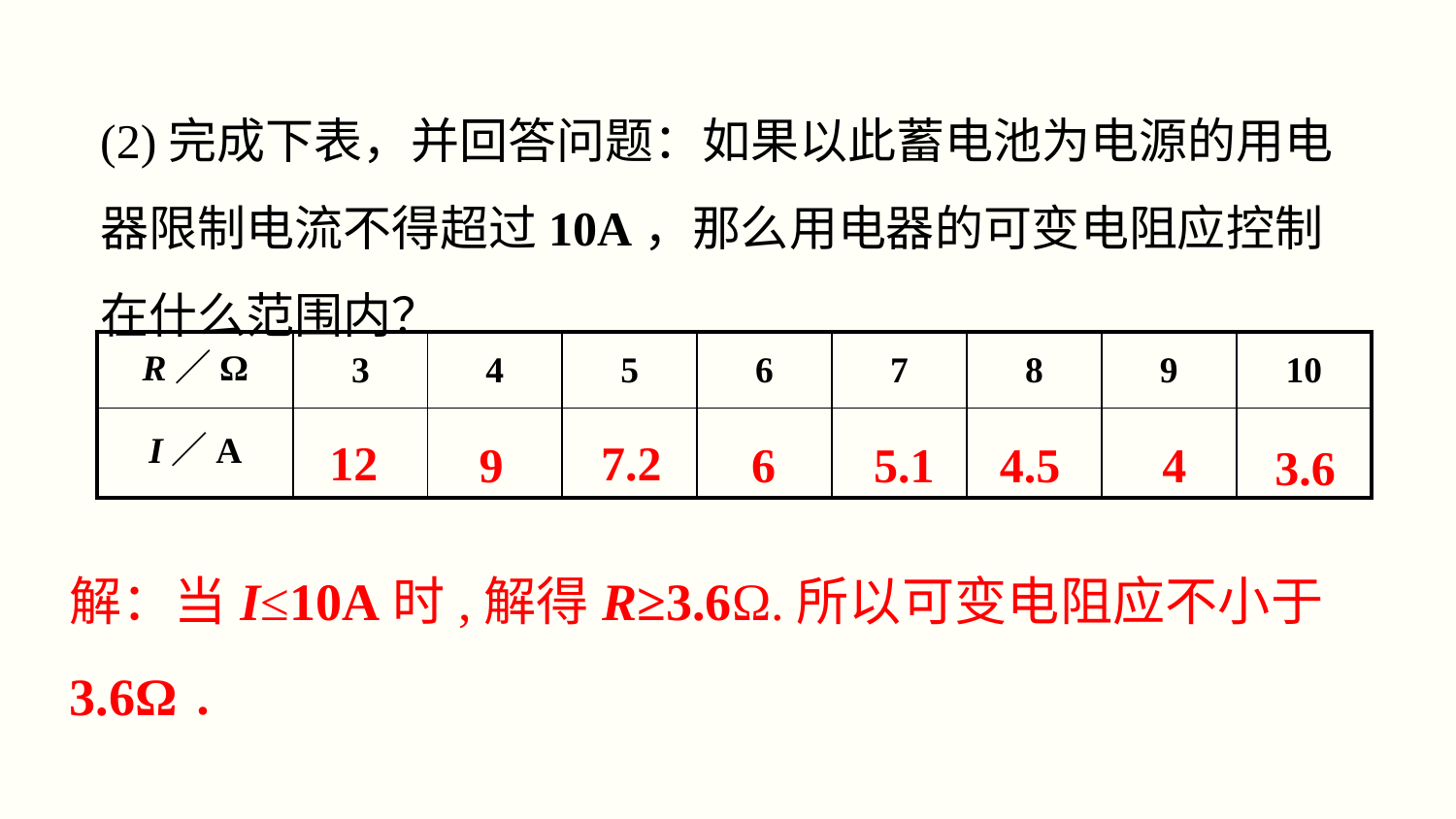

(2)完成下表，并回答问题：如果以此蓄电池为电源的用电器限制电流不得超过10A，那么用电器的可变电阻应控制在什么范围内？
| R／Ω | 3 | 4 | 5 | 6 | 7 | 8 | 9 | 10 |
| --- | --- | --- | --- | --- | --- | --- | --- | --- |
| I／A |  |  |  |  |  |  |  |  |
12
7.2
9
5.1
4.5
4
6
3.6
解：当I≤10A时,解得R≥3.6Ω.所以可变电阻应不小于3.6Ω．